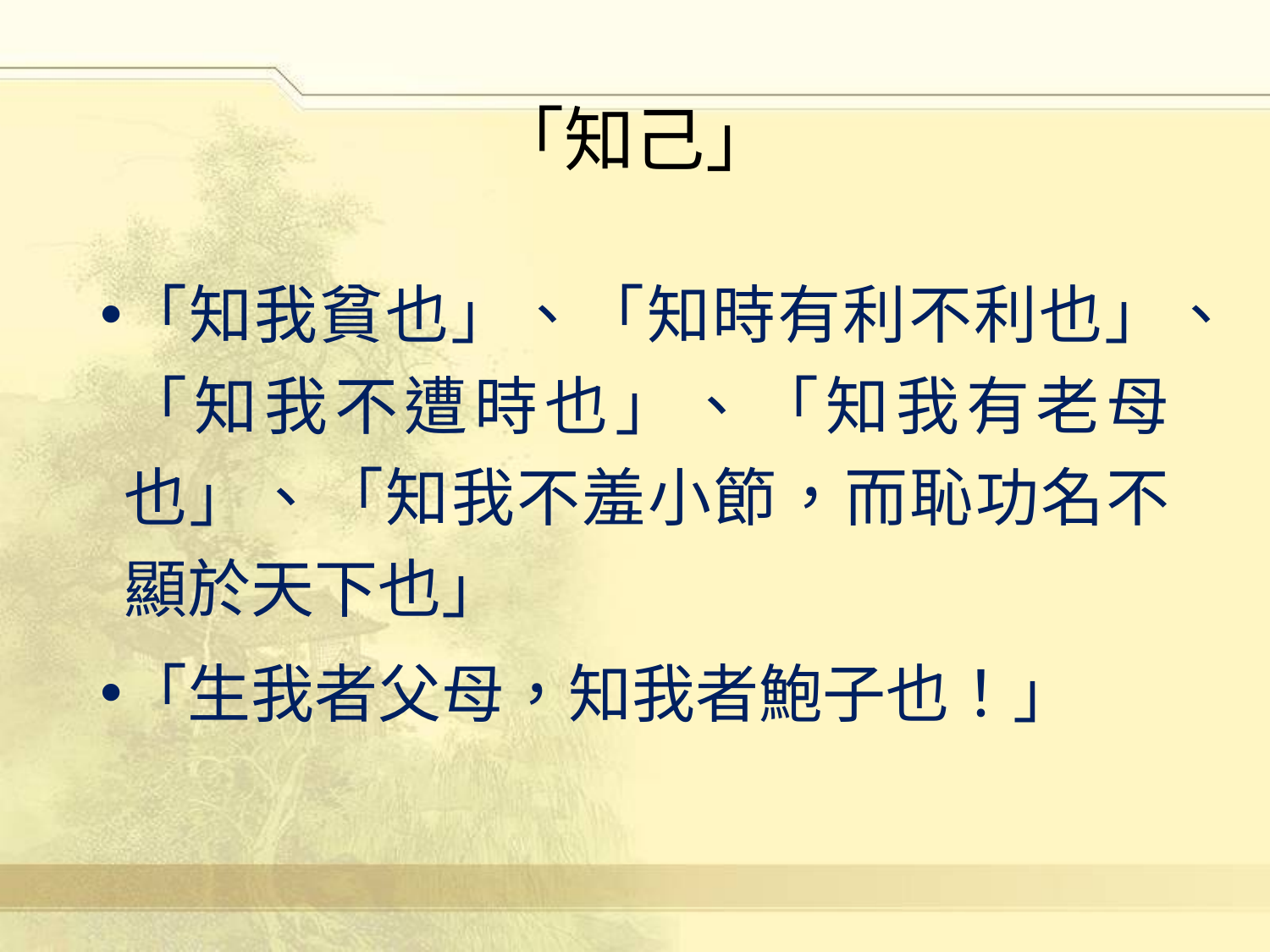

# 「知己」
「知我貧也」、「知時有利不利也」、「知我不遭時也」、「知我有老母也」、「知我不羞小節，而恥功名不顯於天下也」
「生我者父母，知我者鮑子也！」